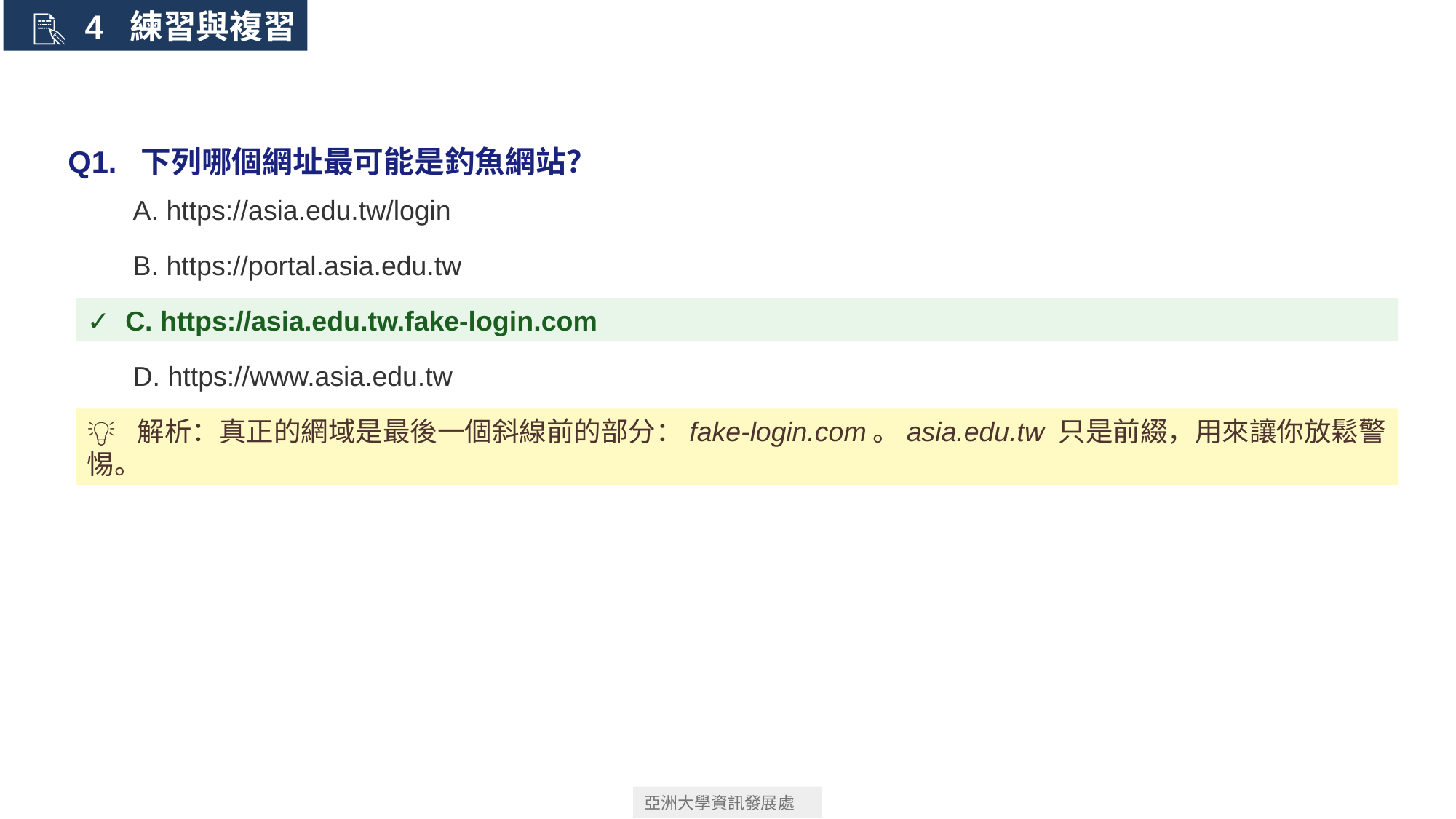

📝  4  練習與複習
Q1.  下列哪個網址最可能是釣魚網站？
      A. https://asia.edu.tw/login
      B. https://portal.asia.edu.tw
✓  C. https://asia.edu.tw.fake-login.com
      D. https://www.asia.edu.tw
💡  解析：真正的網域是最後一個斜線前的部分：fake-login.com。asia.edu.tw 只是前綴，用來讓你放鬆警惕。
亞洲大學資訊發展處